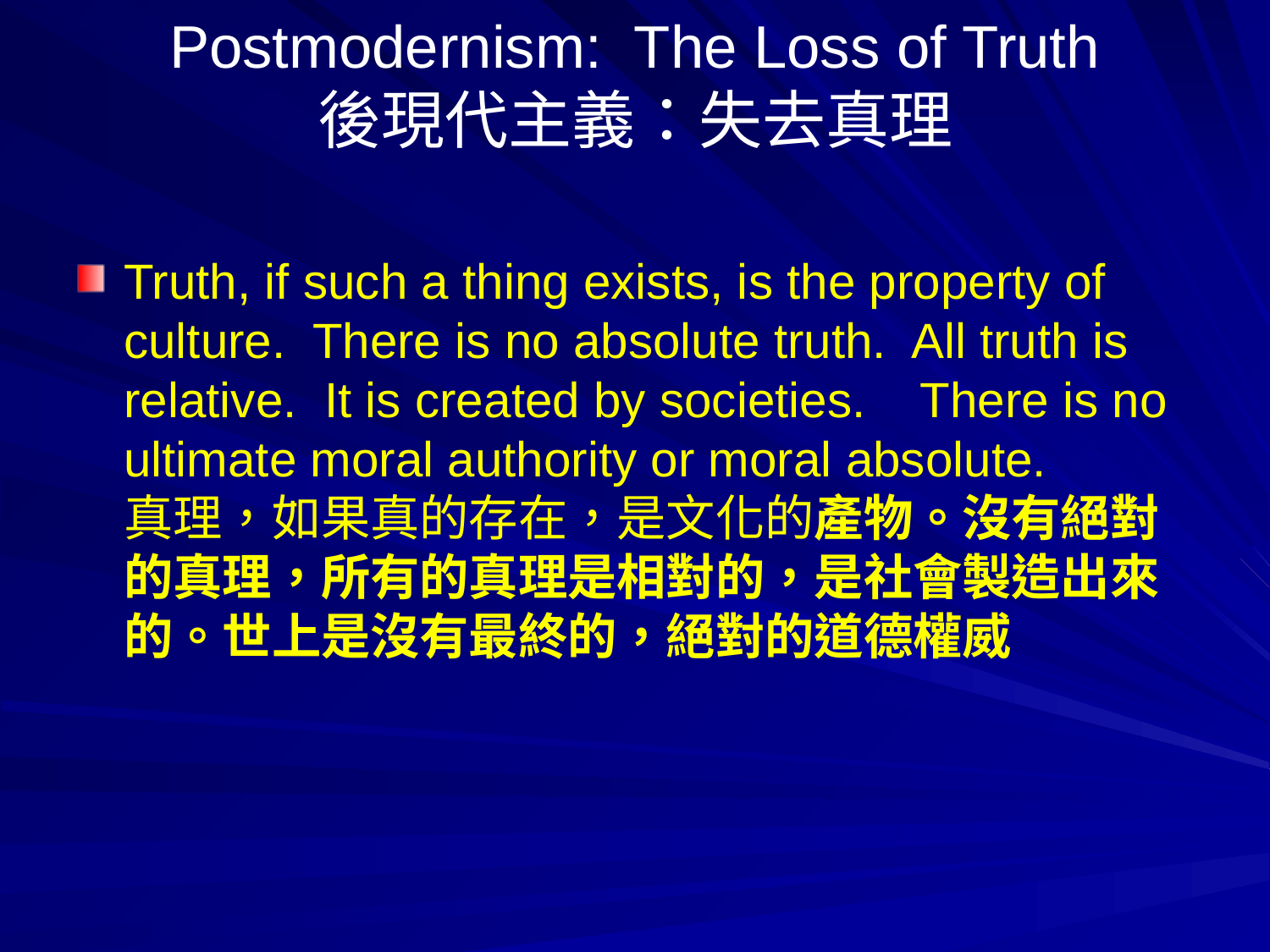

# Postmodernism:  The Loss of Truth 後現代主義：失去真理
Truth, if such a thing exists, is the property of culture.  There is no absolute truth.  All truth is relative.  It is created by societies.    There is no ultimate moral authority or moral absolute.        真理，如果真的存在，是文化的產物。沒有絕對的真理，所有的真理是相對的，是社會製造出來的。世上是沒有最終的，絕對的道德權威